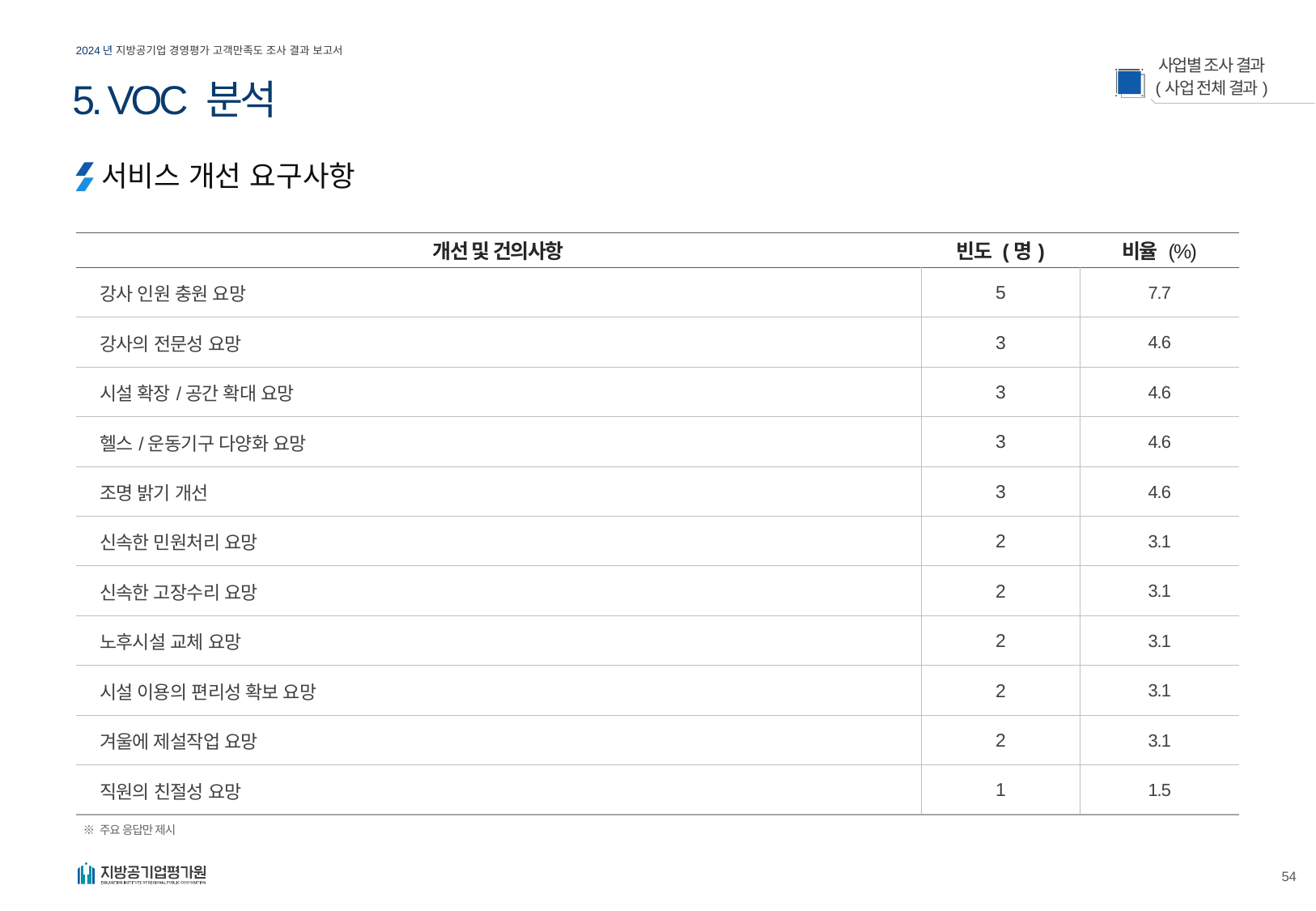

5. VOC 분석
서비스 개선 요구사항

| 개선 및 건의사항 | 빈도 (명) | 비율 (%) |
| --- | --- | --- |
| 강사 인원 충원 요망 | 5 | 7.7 |
| 강사의 전문성 요망 | 3 | 4.6 |
| 시설 확장/공간 확대 요망 | 3 | 4.6 |
| 헬스/운동기구 다양화 요망 | 3 | 4.6 |
| 조명 밝기 개선 | 3 | 4.6 |
| 신속한 민원처리 요망 | 2 | 3.1 |
| 신속한 고장수리 요망 | 2 | 3.1 |
| 노후시설 교체 요망 | 2 | 3.1 |
| 시설 이용의 편리성 확보 요망 | 2 | 3.1 |
| 겨울에 제설작업 요망 | 2 | 3.1 |
| 직원의 친절성 요망 | 1 | 1.5 |
※ 주요 응답만 제시